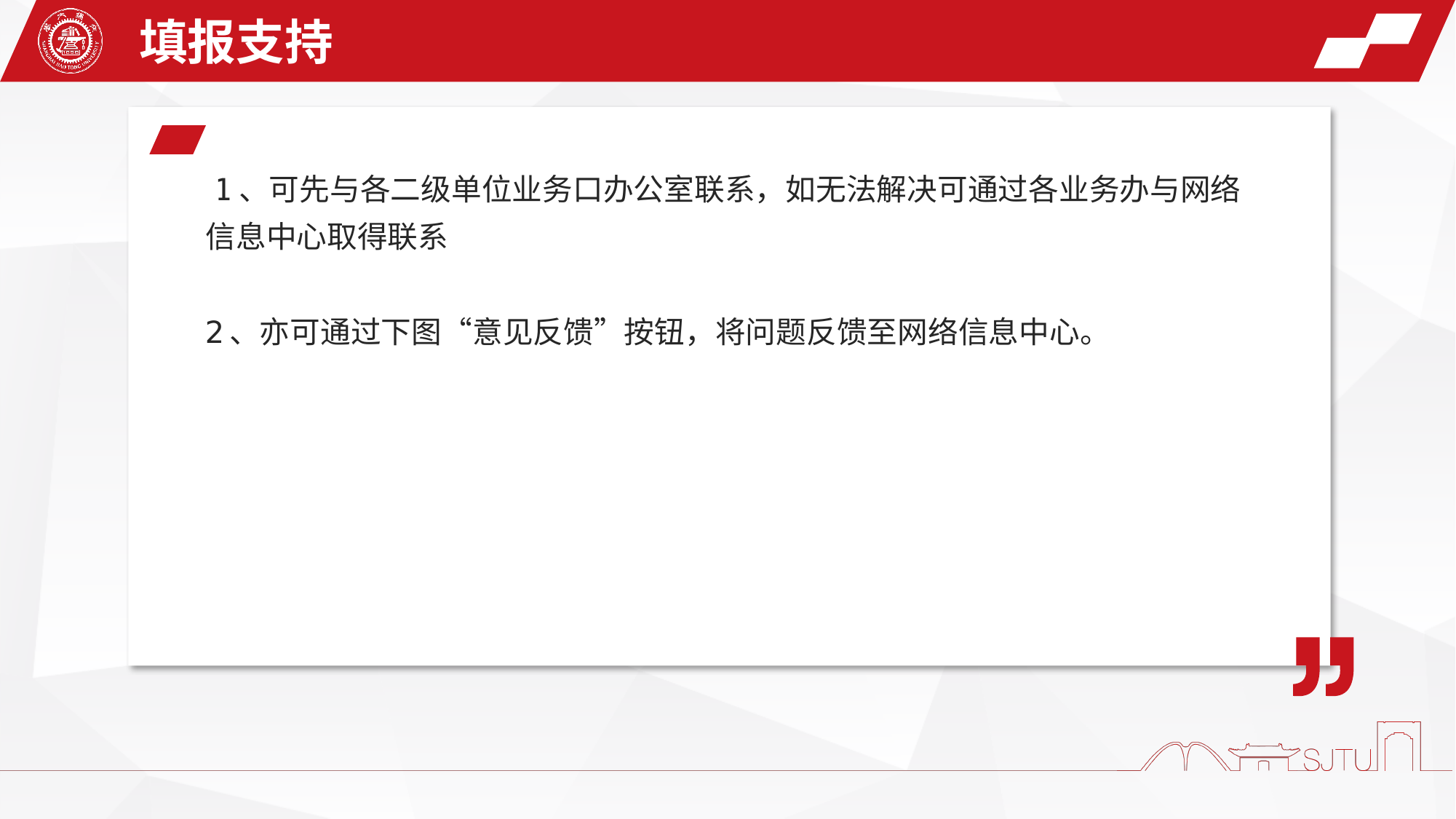

填报支持

 1、可先与各二级单位业务口办公室联系，如无法解决可通过各业务办与网络信息中心取得联系

2、亦可通过下图“意见反馈”按钮，将问题反馈至网络信息中心。